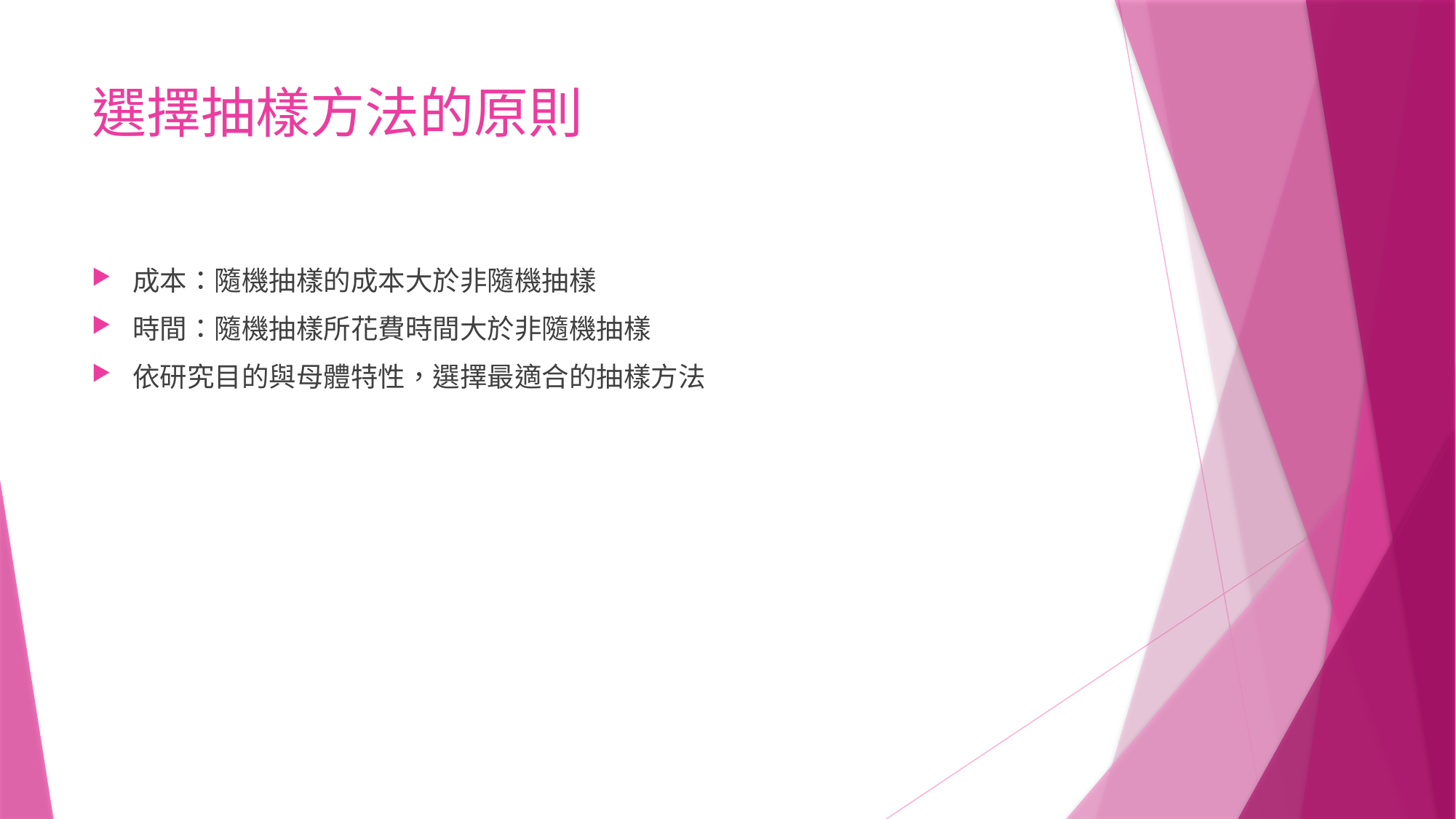

# 選擇抽樣方法的原則
成本：隨機抽樣的成本大於非隨機抽樣
時間：隨機抽樣所花費時間大於非隨機抽樣
依研究目的與母體特性，選擇最適合的抽樣方法